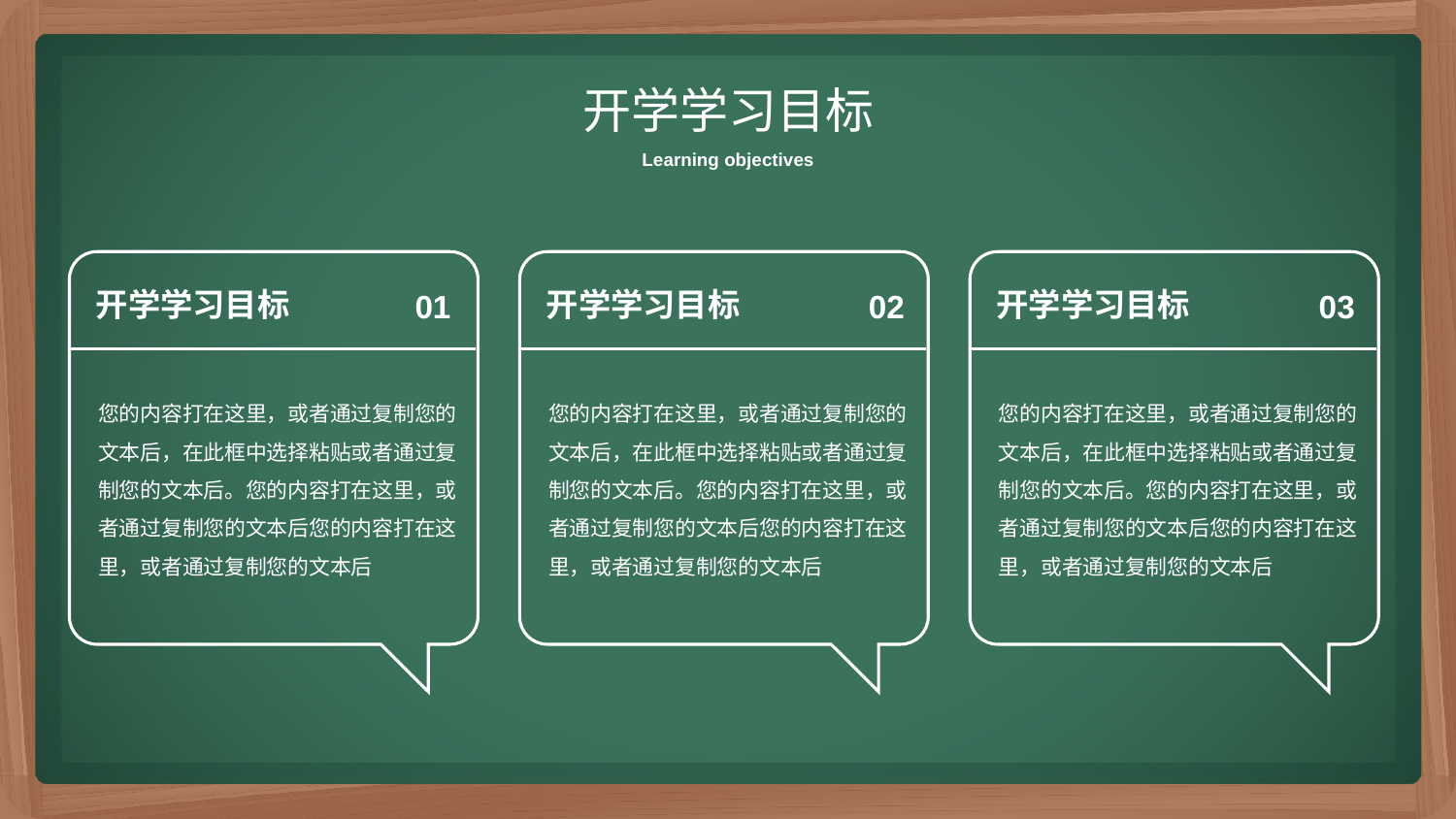

开学学习目标
Learning objectives

开学学习目标
开学学习目标
开学学习目标
01
02
03
您的内容打在这里，或者通过复制您的文本后，在此框中选择粘贴或者通过复制您的文本后。您的内容打在这里，或者通过复制您的文本后您的内容打在这里，或者通过复制您的文本后
您的内容打在这里，或者通过复制您的文本后，在此框中选择粘贴或者通过复制您的文本后。您的内容打在这里，或者通过复制您的文本后您的内容打在这里，或者通过复制您的文本后
您的内容打在这里，或者通过复制您的文本后，在此框中选择粘贴或者通过复制您的文本后。您的内容打在这里，或者通过复制您的文本后您的内容打在这里，或者通过复制您的文本后